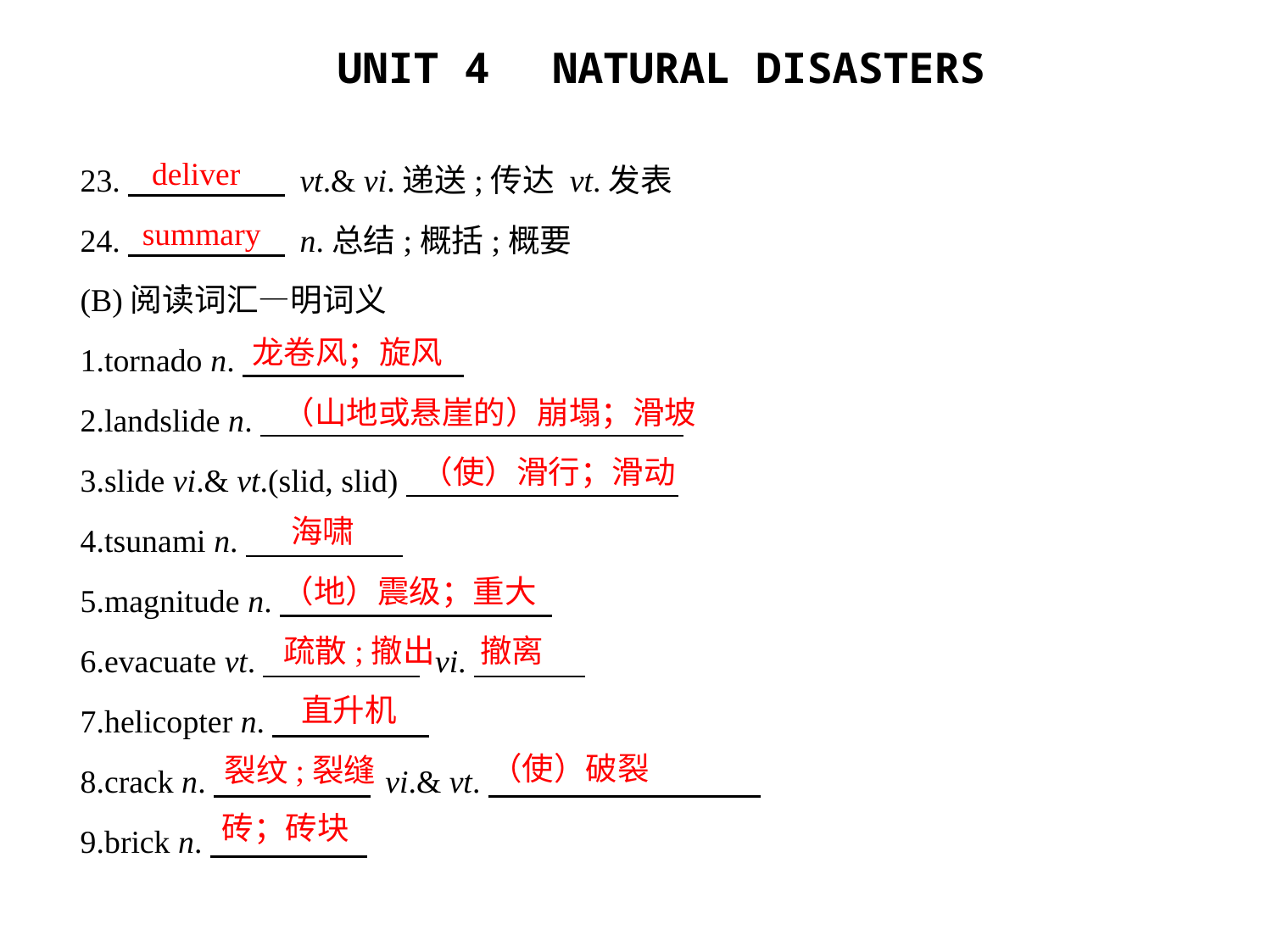

23.　　　　     vt.& vi.递送;传达 vt.发表
24.　　　　     n.总结;概括;概要
(B)阅读词汇—明词义
1.tornado n.
2.landslide n.
3.slide vi.& vt.(slid, slid)
4.tsunami n.
5.magnitude n.
6.evacuate vt.　　　　     vi.
7.helicopter n.
8.crack n.　　　　     vi.& vt.
9.brick n.
deliver
summary
龙卷风；旋风
（山地或悬崖的）崩塌；滑坡
（使）滑行；滑动
海啸
（地）震级；重大
疏散;撤出
撤离
直升机
（使）破裂
裂纹;裂缝
砖；砖块